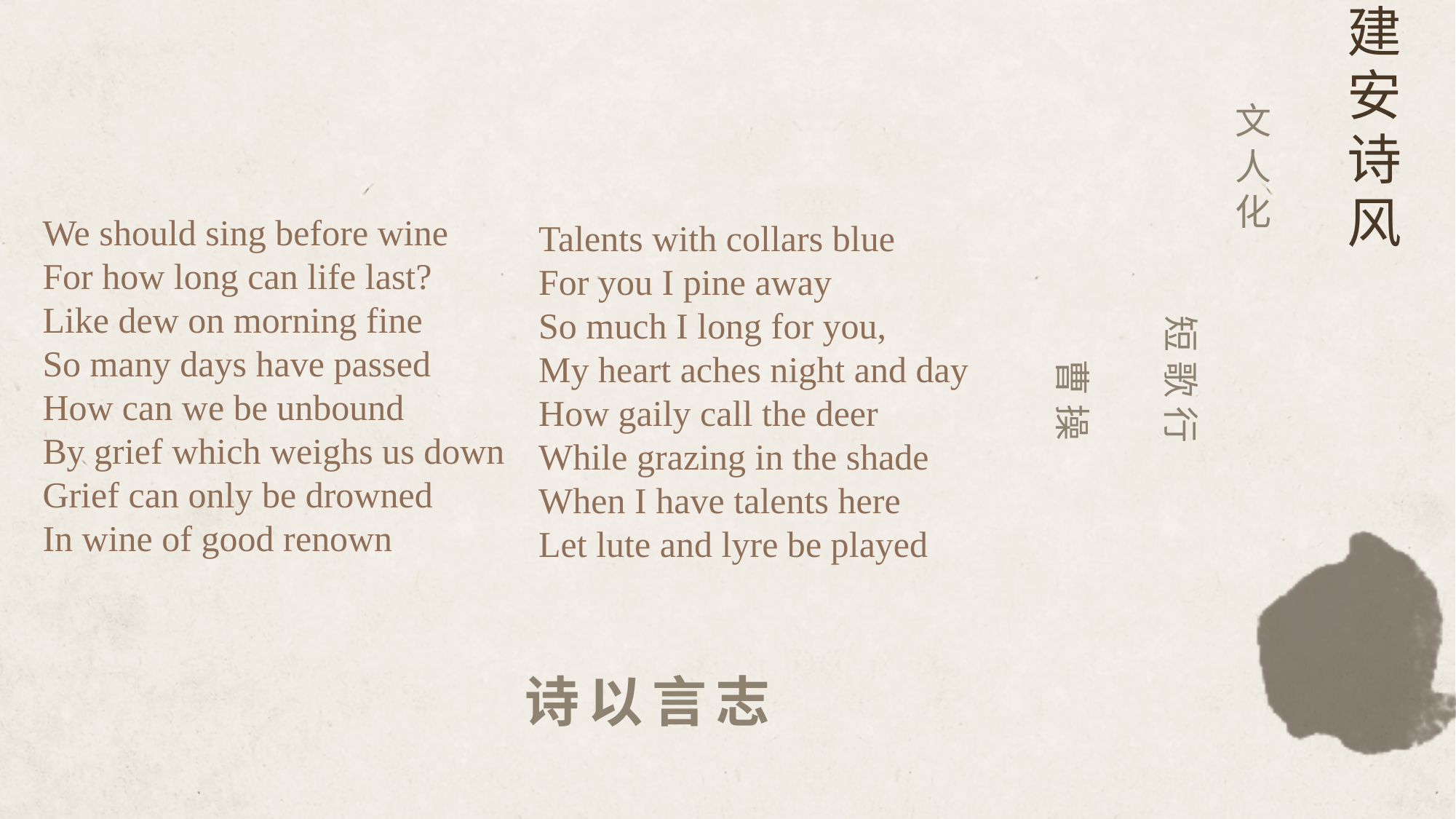

建安诗风
文人化
We should sing before wine
For how long can life last?
Like dew on morning fine
So many days have passed
How can we be unbound
By grief which weighs us down
Grief can only be drowned
In wine of good renown
Talents with collars blue
For you I pine away
So much I long for you,
My heart aches night and day
How gaily call the deer
While grazing in the shade
When I have talents here
Let lute and lyre be played
短歌行

  曹操
贰
诗以言志